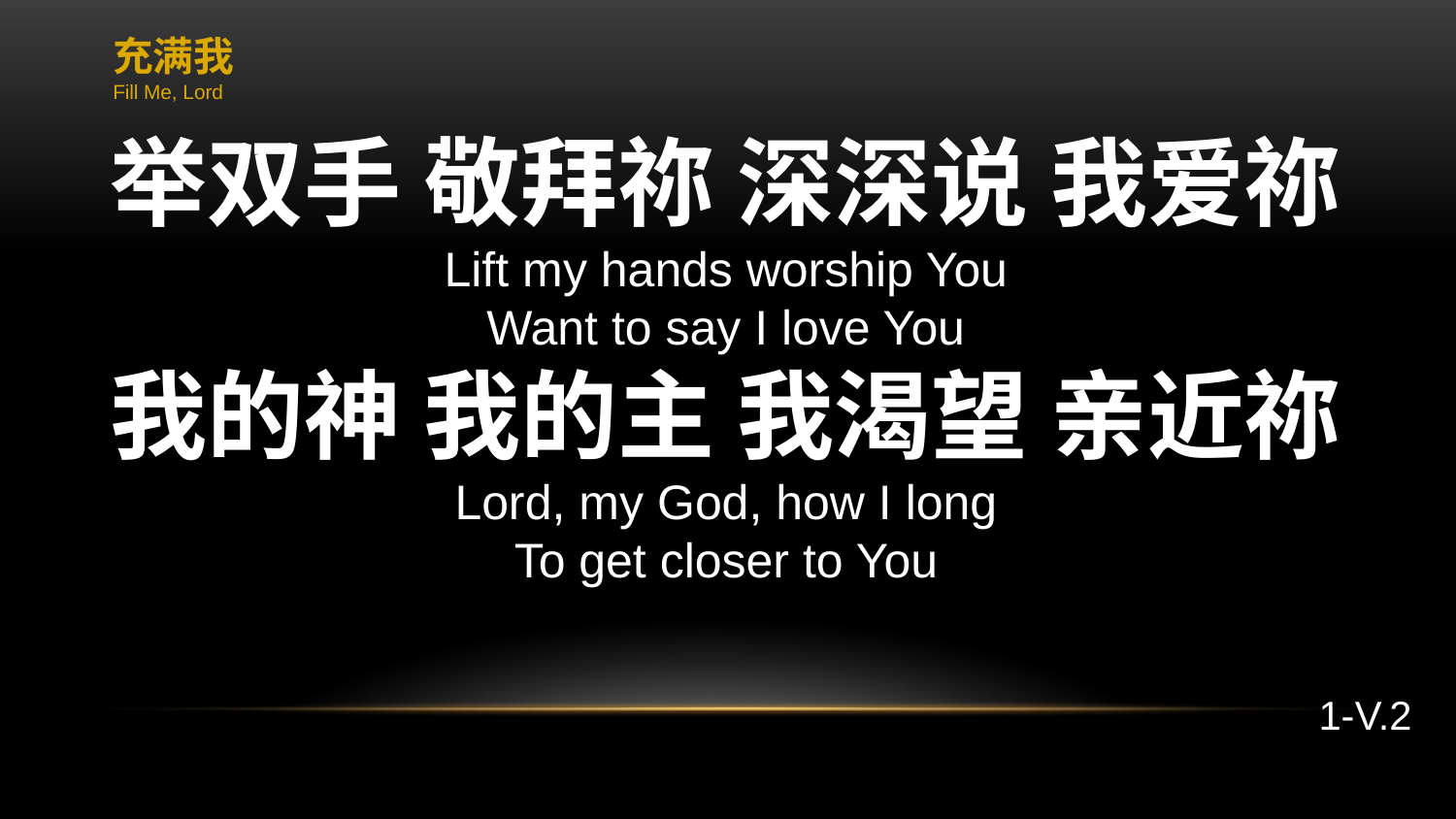

充满我
Fill Me, Lord
举双手 敬拜祢 深深说 我爱祢
Lift my hands worship You
Want to say I love You
我的神 我的主 我渴望 亲近祢
Lord, my God, how I long
To get closer to You
1-V.2